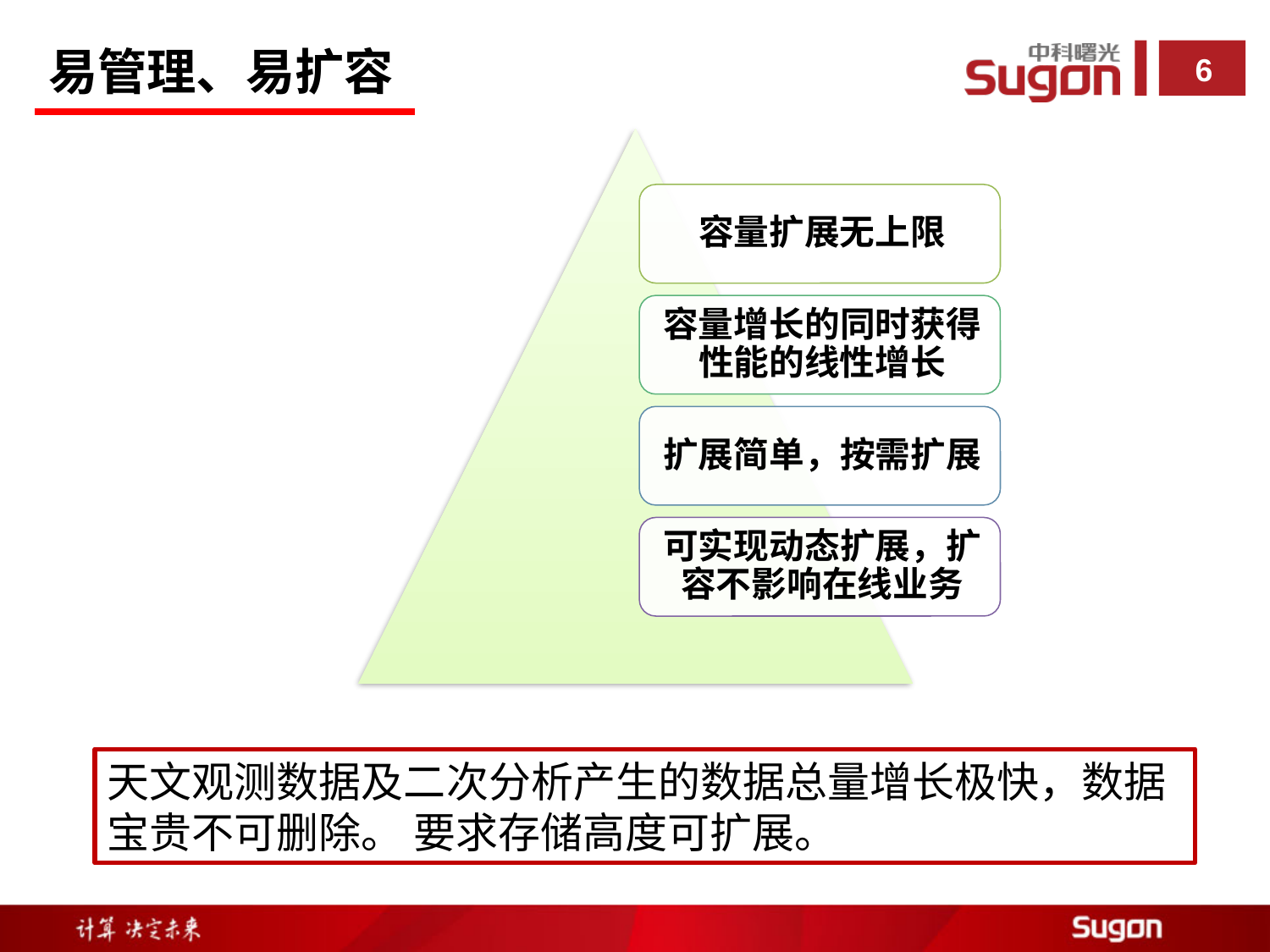

易管理、易扩容
容量扩展无上限
容量增长的同时获得性能的线性增长
扩展简单，按需扩展
可实现动态扩展，扩容不影响在线业务
天文观测数据及二次分析产生的数据总量增长极快，数据宝贵不可删除。 要求存储高度可扩展。